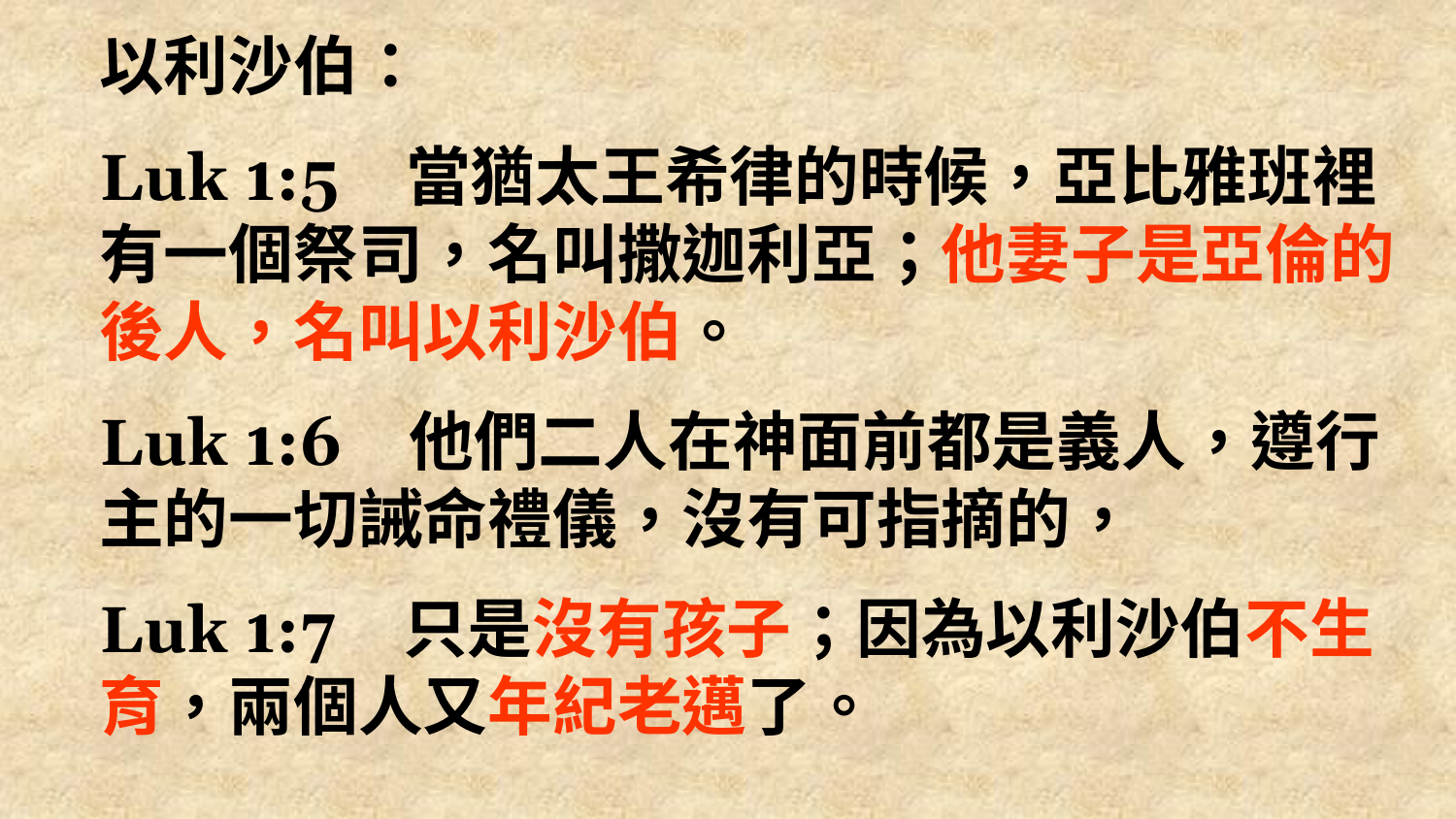

以利沙伯：
Luk 1:5   當猶太王希律的時候，亞比雅班裡有一個祭司，名叫撒迦利亞；他妻子是亞倫的後人，名叫以利沙伯。
Luk 1:6   他們二人在神面前都是義人，遵行主的一切誡命禮儀，沒有可指摘的，
Luk 1:7   只是沒有孩子；因為以利沙伯不生育，兩個人又年紀老邁了。